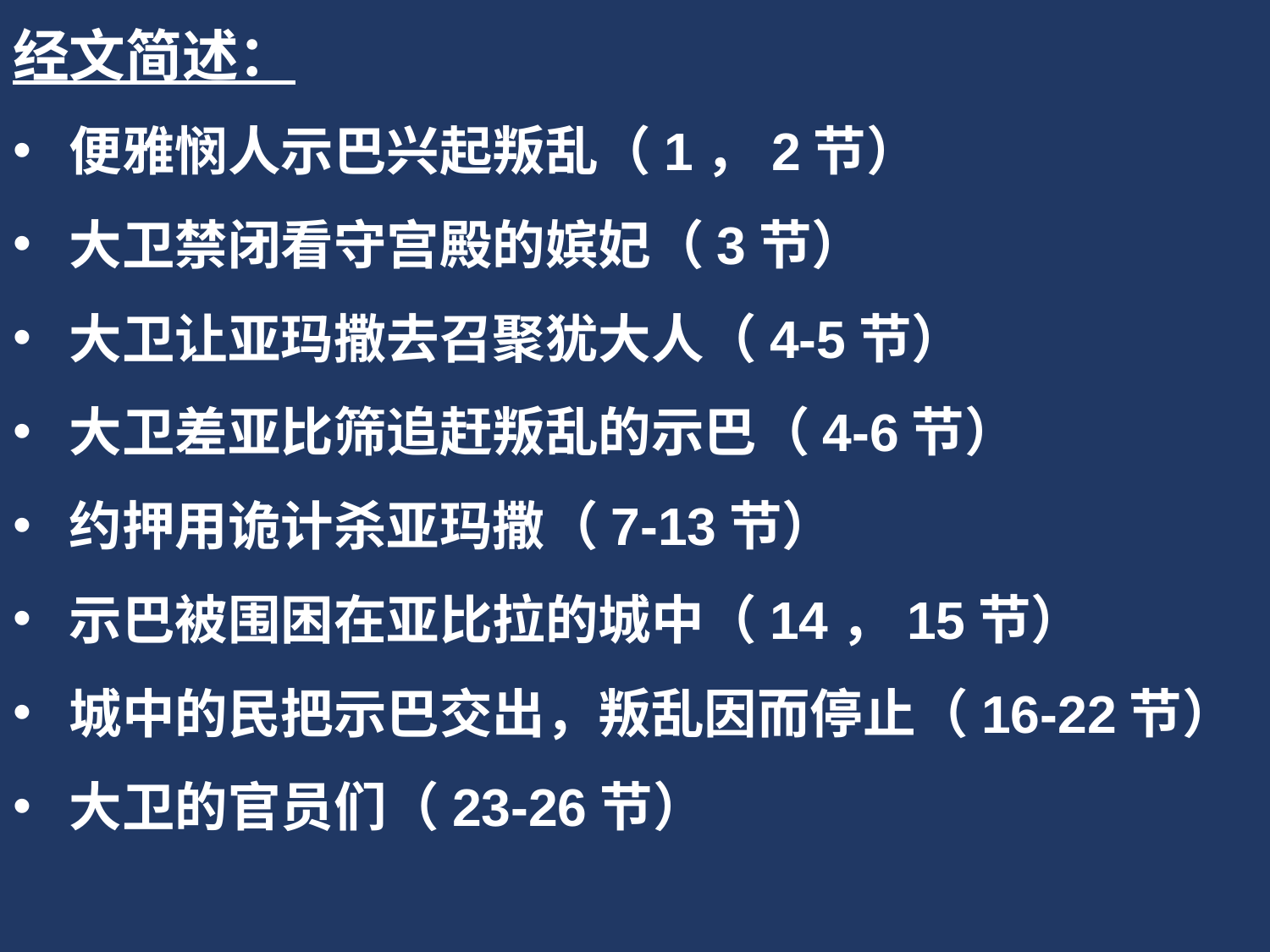

经文简述：
 便雅悯人示巴兴起叛乱（1，2节）
 大卫禁闭看守宫殿的嫔妃（3节）
 大卫让亚玛撒去召聚犹大人（4-5节）
 大卫差亚比筛追赶叛乱的示巴（4-6节）
 约押用诡计杀亚玛撒（7-13节）
 示巴被围困在亚比拉的城中（14，15节）
 城中的民把示巴交出，叛乱因而停止（16-22节）
 大卫的官员们（23-26节）